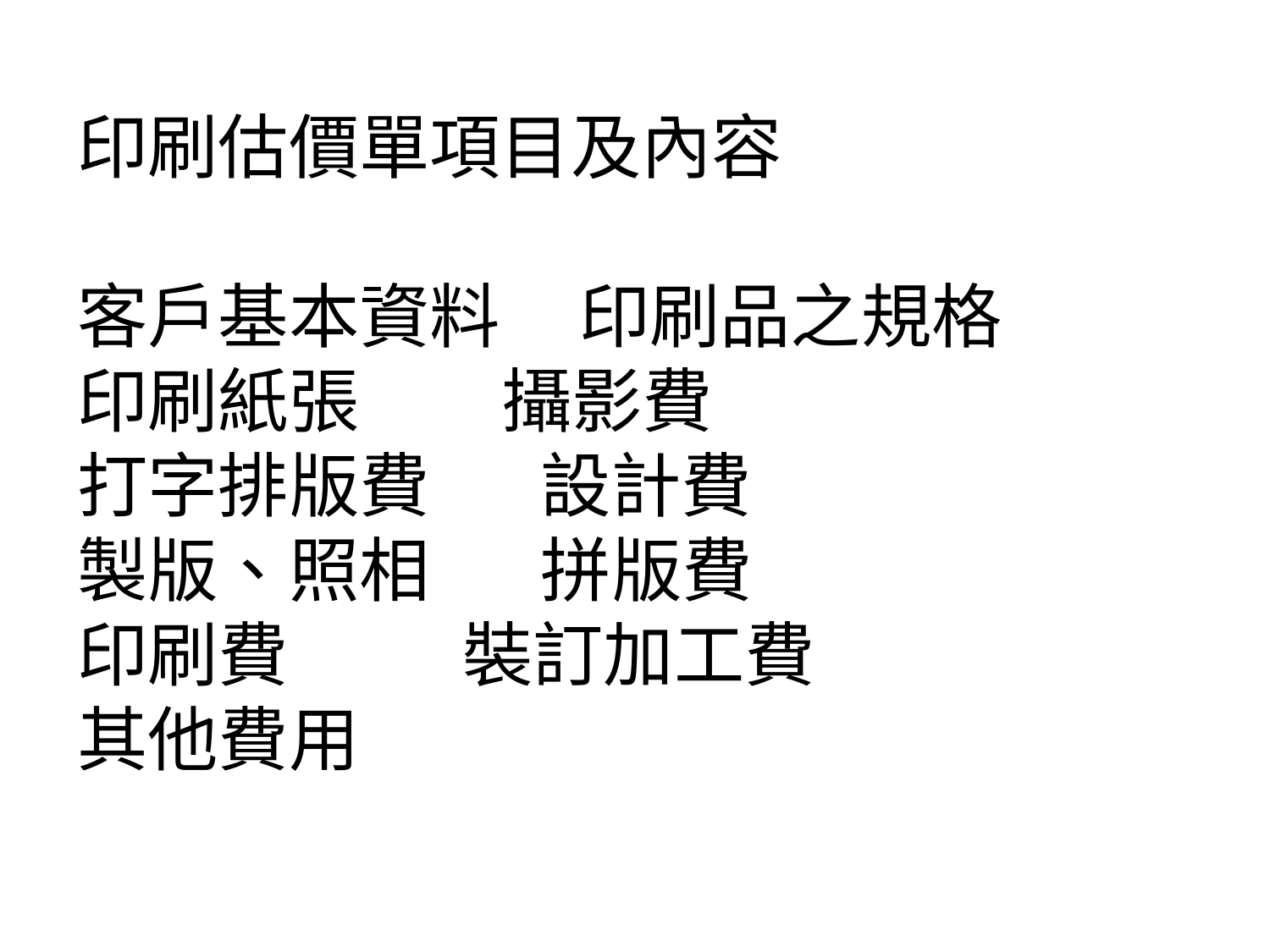

印刷估價單項目及內容

客戶基本資料     印刷品之規格
印刷紙張         攝影費
打字排版費       設計費
製版、照相       拼版費
印刷費           裝訂加工費
其他費用